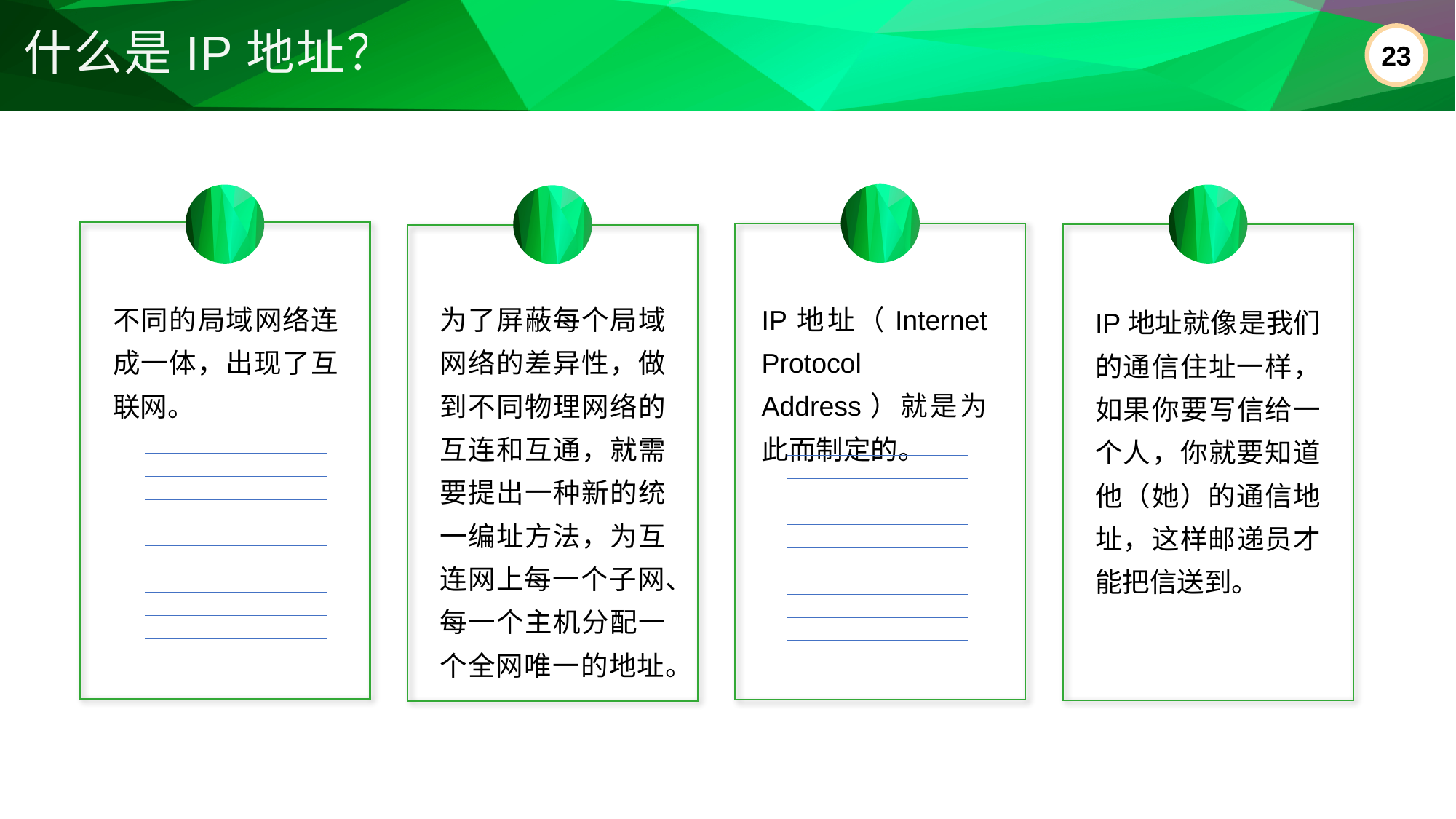

什么是IP地址？

不同的局域网络连成一体，出现了互联网。
为了屏蔽每个局域网络的差异性，做到不同物理网络的互连和互通，就需要提出一种新的统一编址方法，为互连网上每一个子网、每一个主机分配一个全网唯一的地址。
IP地址（Internet Protocol Address）就是为此而制定的。
IP地址就像是我们的通信住址一样，如果你要写信给一个人，你就要知道他（她）的通信地址，这样邮递员才能把信送到。